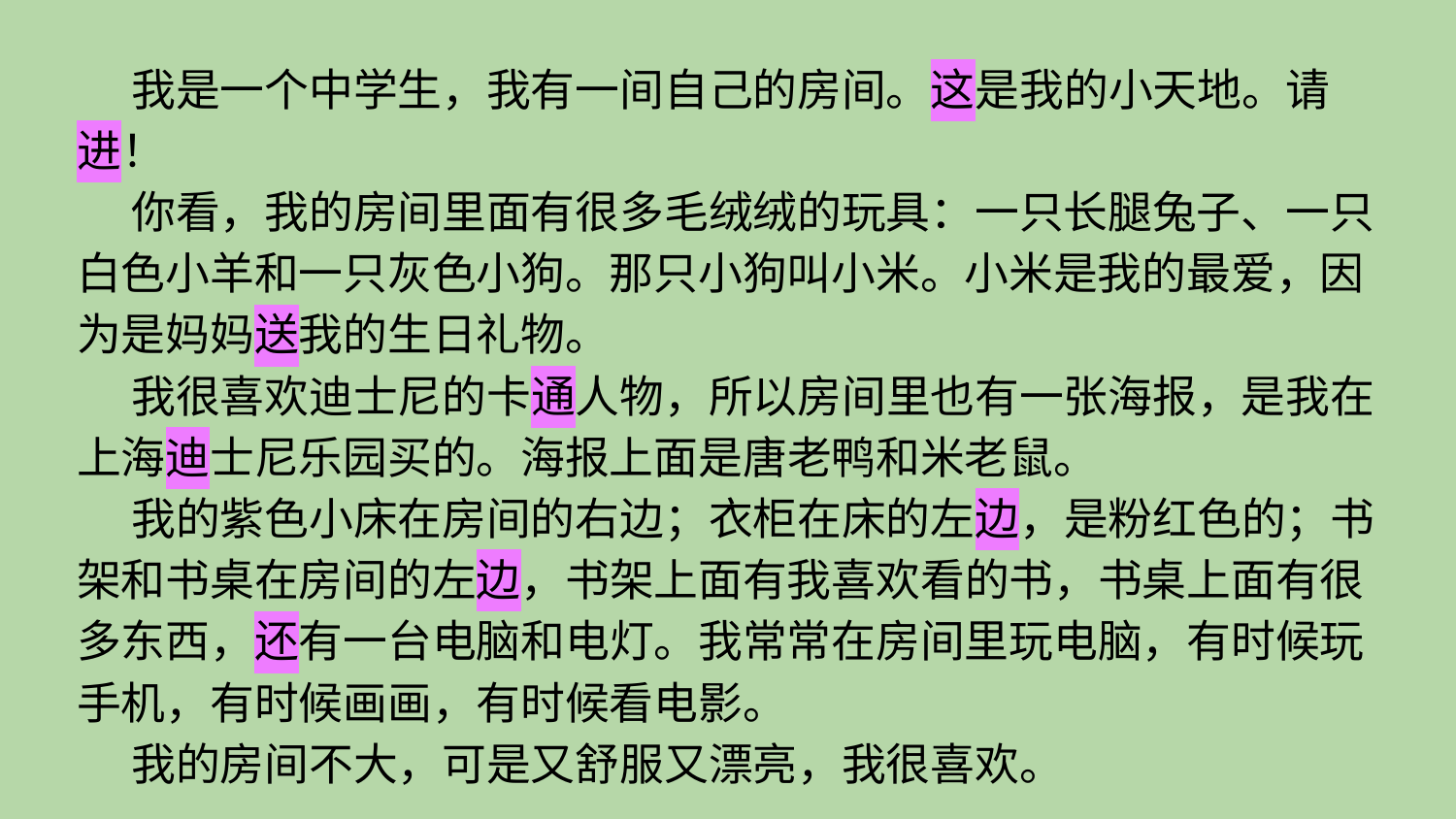

我是一个中学生，我有一间自己的房间。这是我的小天地。请进！
你看，我的房间里面有很多毛绒绒的玩具：一只长腿兔子、一只白色小羊和一只灰色小狗。那只小狗叫小米。小米是我的最爱，因为是妈妈送我的生日礼物。
我很喜欢迪士尼的卡通人物，所以房间里也有一张海报，是我在上海迪士尼乐园买的。海报上面是唐老鸭和米老鼠。
我的紫色小床在房间的右边；衣柜在床的左边，是粉红色的；书架和书桌在房间的左边，书架上面有我喜欢看的书，书桌上面有很多东西，还有一台电脑和电灯。我常常在房间里玩电脑，有时候玩手机，有时候画画，有时候看电影。
我的房间不大，可是又舒服又漂亮，我很喜欢。